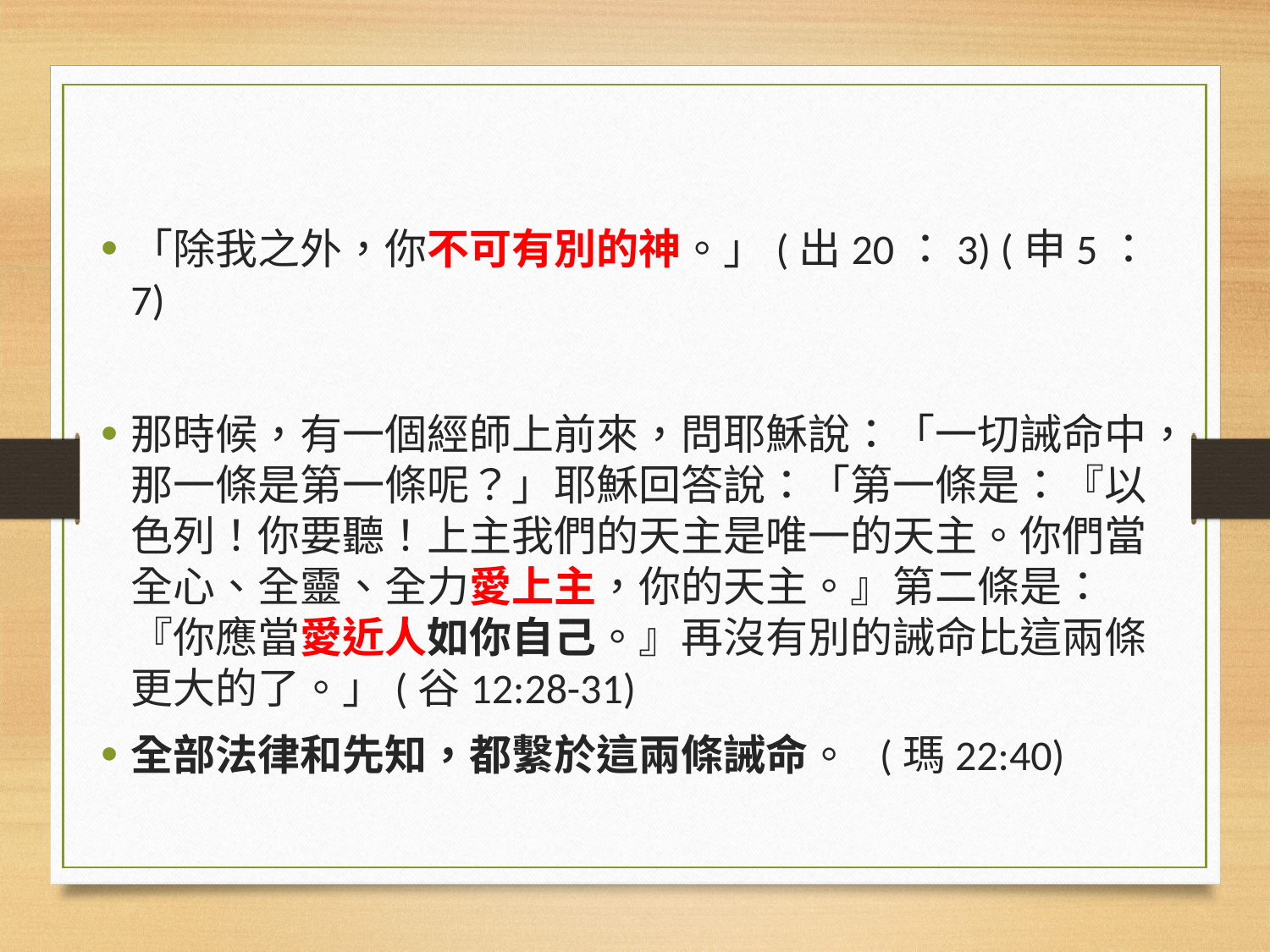

「除我之外，你不可有別的神。」(出20：3) (申5：7)

那時候，有一個經師上前來，問耶穌說：「一切誡命中，那一條是第一條呢？」耶穌回答說：「第一條是：『以色列！你要聽！上主我們的天主是唯一的天主。你們當全心、全靈、全力愛上主，你的天主。』第二條是：『你應當愛近人如你自己。』再沒有別的誡命比這兩條更大的了。」(谷12:28-31)
全部法律和先知，都繫於這兩條誡命。  (瑪22:40)